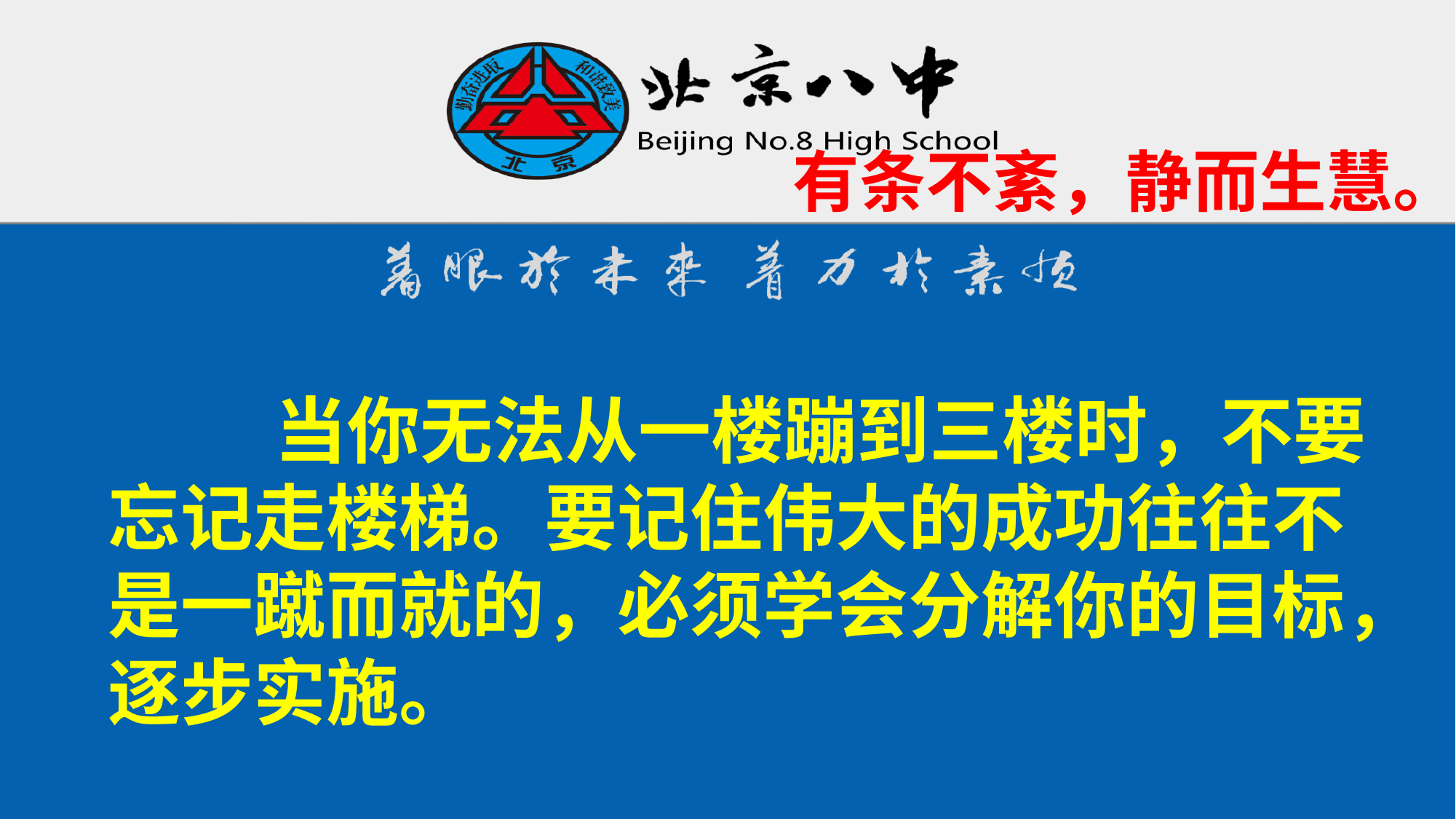

有条不紊，静而生慧。
         当你无法从一楼蹦到三楼时，不要忘记走楼梯。要记住伟大的成功往往不是一蹴而就的，必须学会分解你的目标，逐步实施。